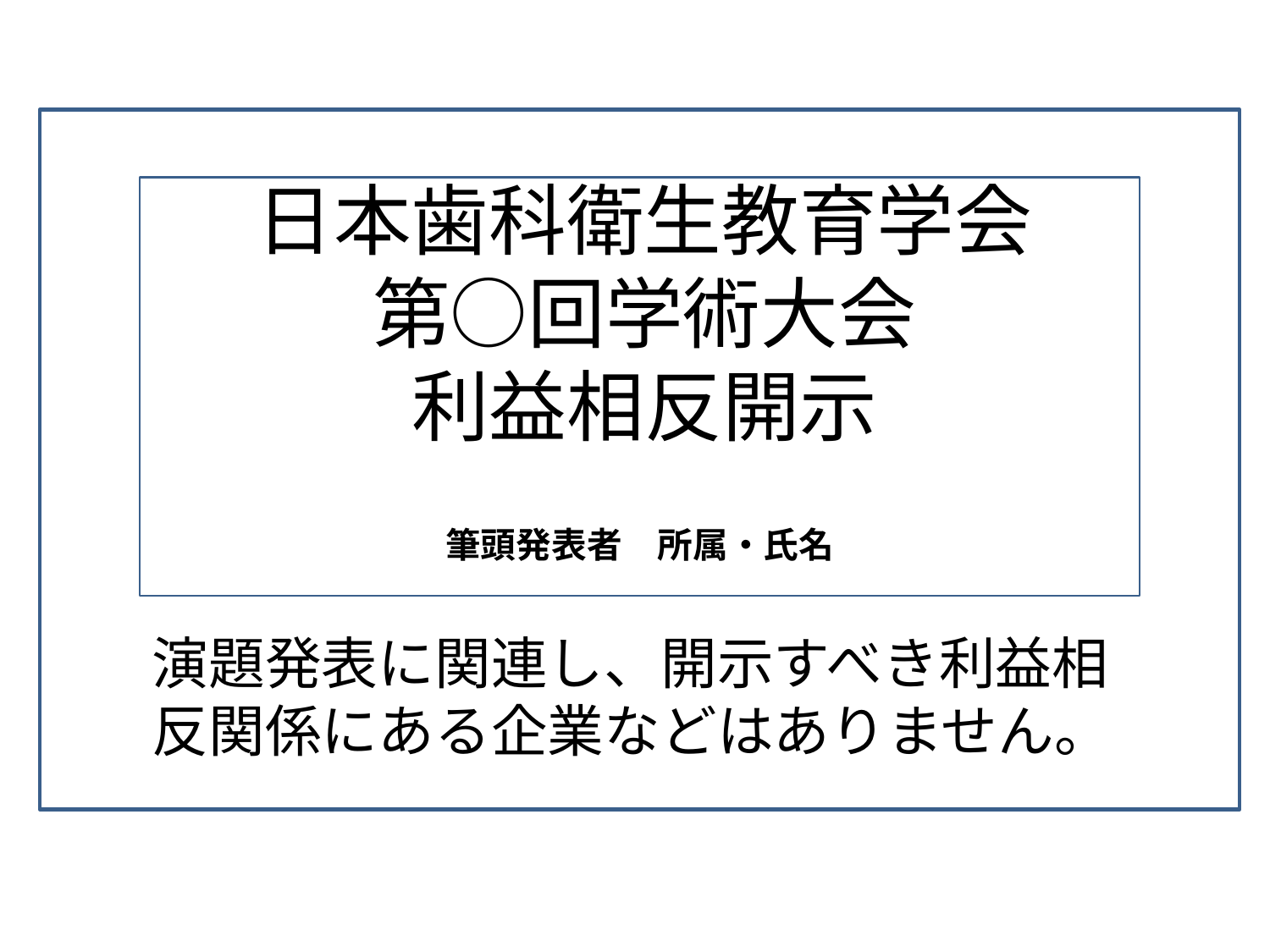

日本歯科衛生教育学会
第○回学術大会
利益相反開示

筆頭発表者　所属・氏名
演題発表に関連し、開示すべき利益相反関係にある企業などはありません。